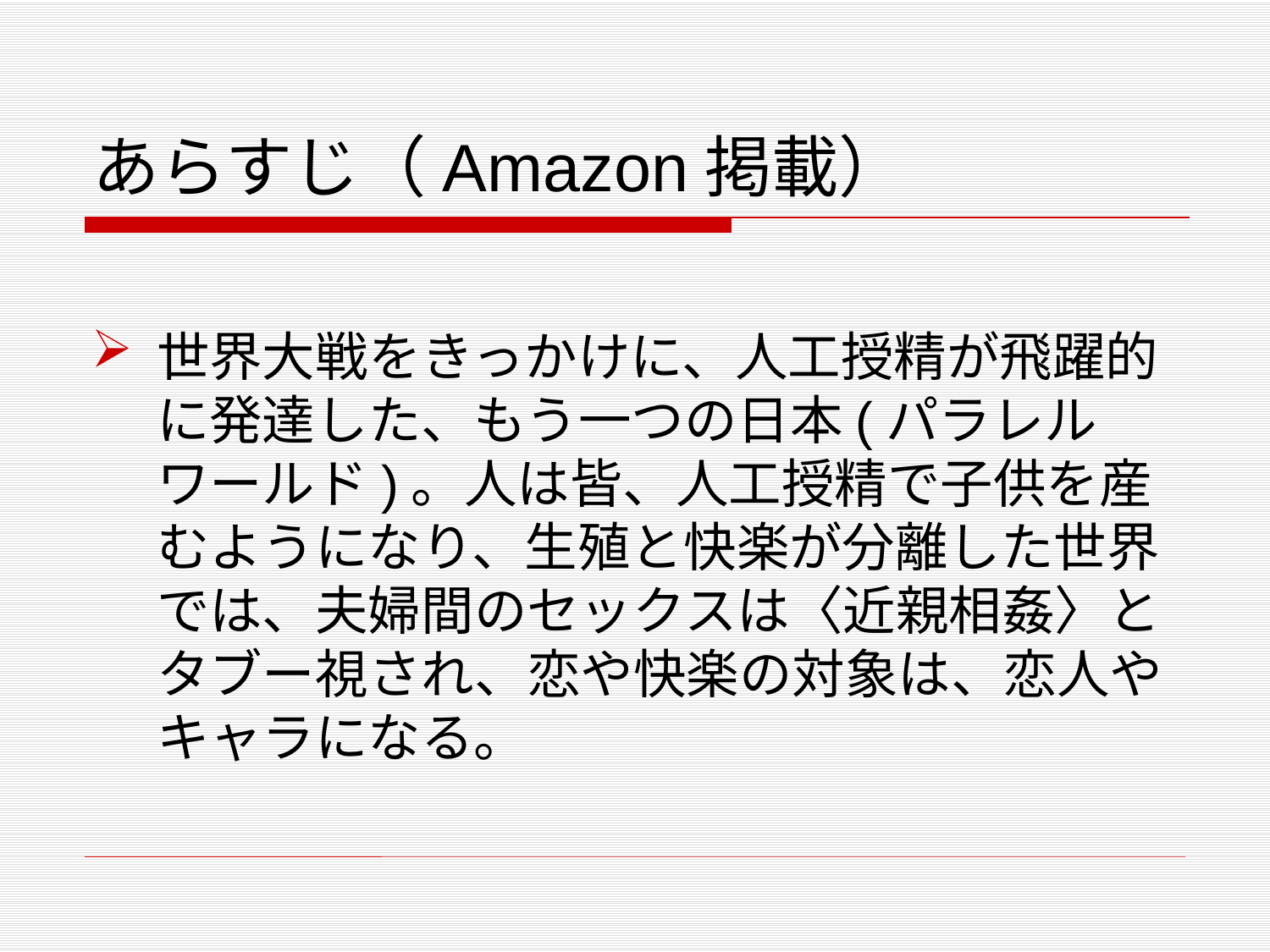

# あらすじ（Amazon掲載）

世界大戦をきっかけに、人工授精が飛躍的に発達した、もう一つの日本(パラレルワールド)。人は皆、人工授精で子供を産むようになり、生殖と快楽が分離した世界では、夫婦間のセックスは〈近親相姦〉とタブー視され、恋や快楽の対象は、恋人やキャラになる。